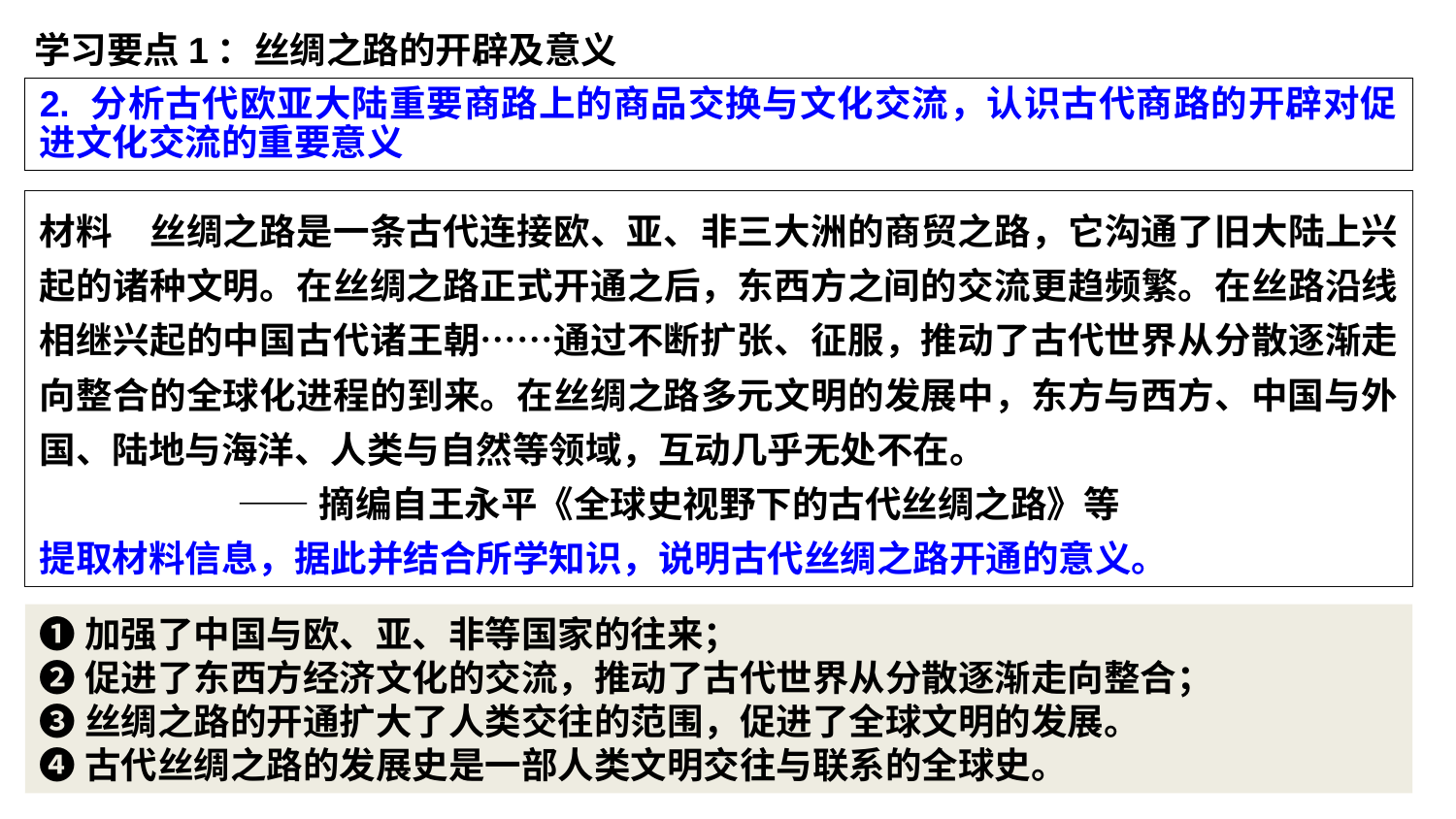

学习要点1：丝绸之路的开辟及意义
2. 分析古代欧亚大陆重要商路上的商品交换与文化交流，认识古代商路的开辟对促进文化交流的重要意义
材料　丝绸之路是一条古代连接欧、亚、非三大洲的商贸之路，它沟通了旧大陆上兴起的诸种文明。在丝绸之路正式开通之后，东西方之间的交流更趋频繁。在丝路沿线相继兴起的中国古代诸王朝……通过不断扩张、征服，推动了古代世界从分散逐渐走向整合的全球化进程的到来。在丝绸之路多元文明的发展中，东方与西方、中国与外国、陆地与海洋、人类与自然等领域，互动几乎无处不在。
                        ——摘编自王永平《全球史视野下的古代丝绸之路》等
提取材料信息，据此并结合所学知识，说明古代丝绸之路开通的意义。
❶加强了中国与欧、亚、非等国家的往来；
❷促进了东西方经济文化的交流，推动了古代世界从分散逐渐走向整合；
❸丝绸之路的开通扩大了人类交往的范围，促进了全球文明的发展。
❹古代丝绸之路的发展史是一部人类文明交往与联系的全球史。